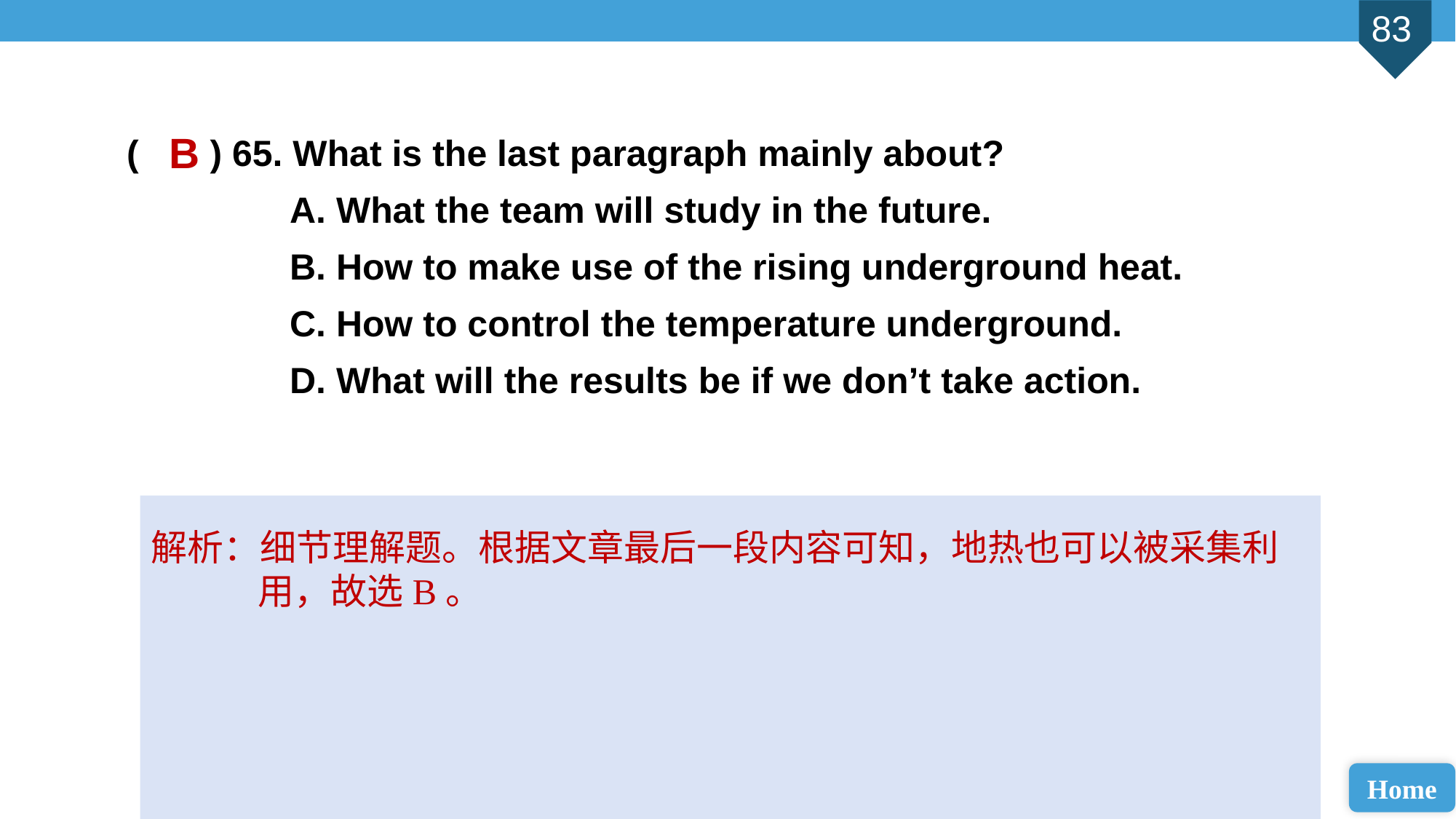

(       ) 65. What is the last paragraph mainly about?
                A. What the team will study in the future.
                B. How to make use of the rising underground heat.
                C. How to control the temperature underground.
                D. What will the results be if we don’t take action.
B

解析：细节理解题。根据文章最后一段内容可知，地热也可以被采集利用，故选B。